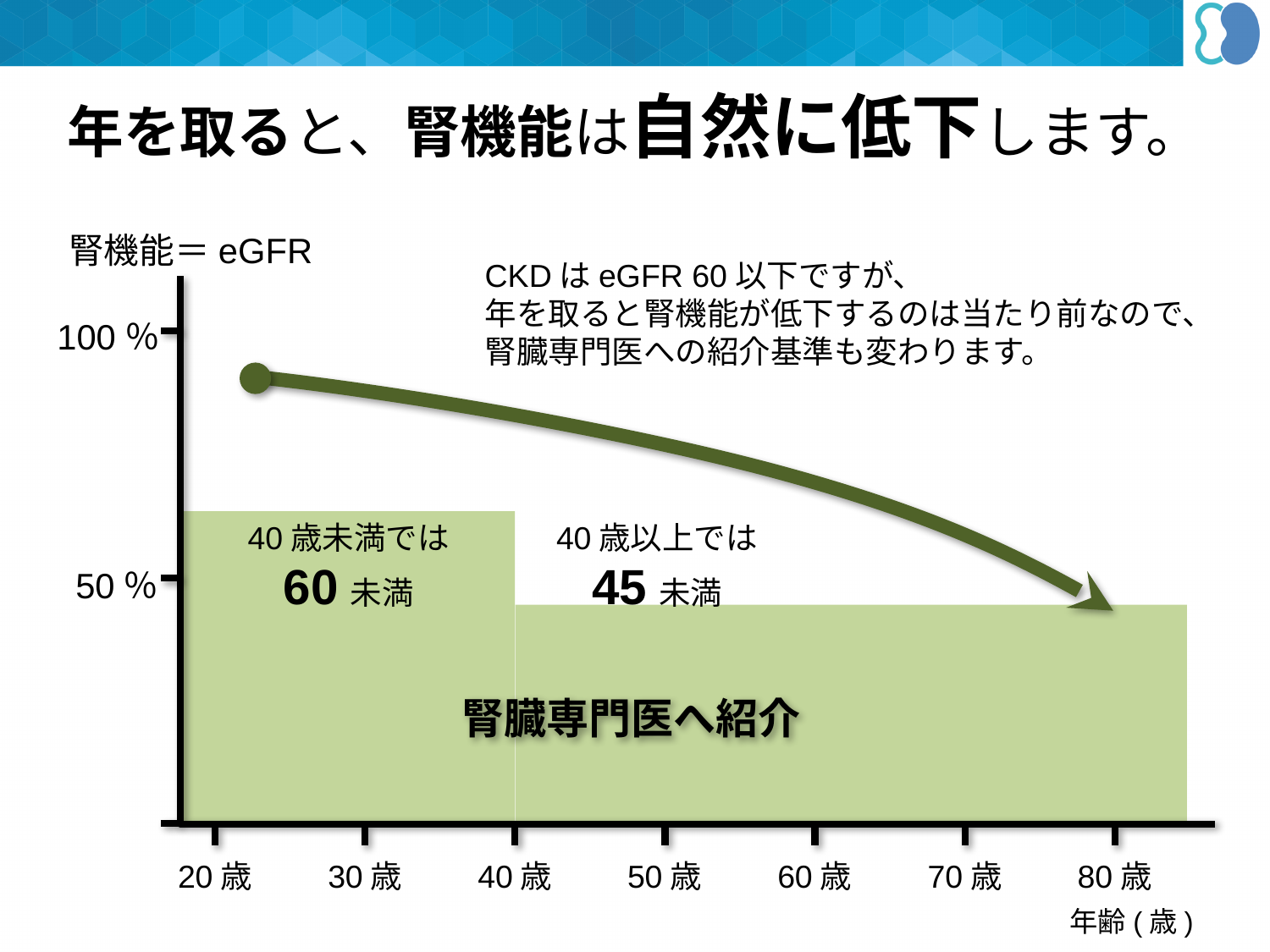

年を取ると、腎機能は自然に低下します。
腎機能＝eGFR
CKDはeGFR 60以下ですが、
年を取ると腎機能が低下するのは当たり前なので、
腎臓専門医への紹介基準も変わります。

100％

40歳未満では
60未満
40歳以上では
45未満
50％

腎臓専門医へ紹介
20歳
30歳
40歳
50歳
60歳
70歳
80歳
年齢(歳)